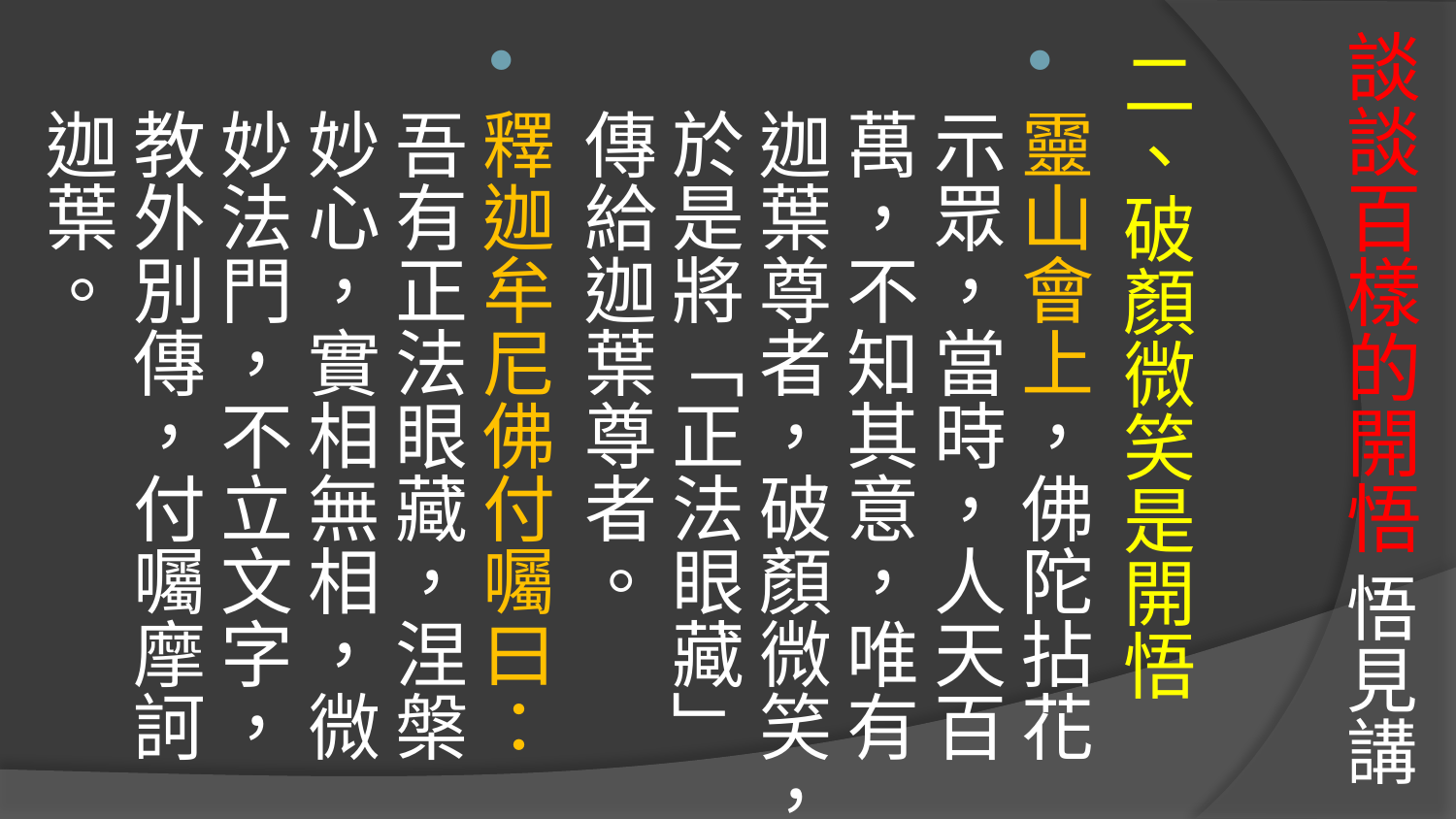

# 談談百樣的開悟 悟見講
二、破顏微笑是開悟
靈山會上，佛陀拈花示眾，當時，人天百萬，不知其意，唯有迦葉尊者，破顏微笑，於是將「正法眼藏」傳給迦葉尊者。
釋迦牟尼佛付囑曰：吾有正法眼藏，涅槃妙心，實相無相，微妙法門，不立文字，教外別傳，付囑摩訶迦葉。